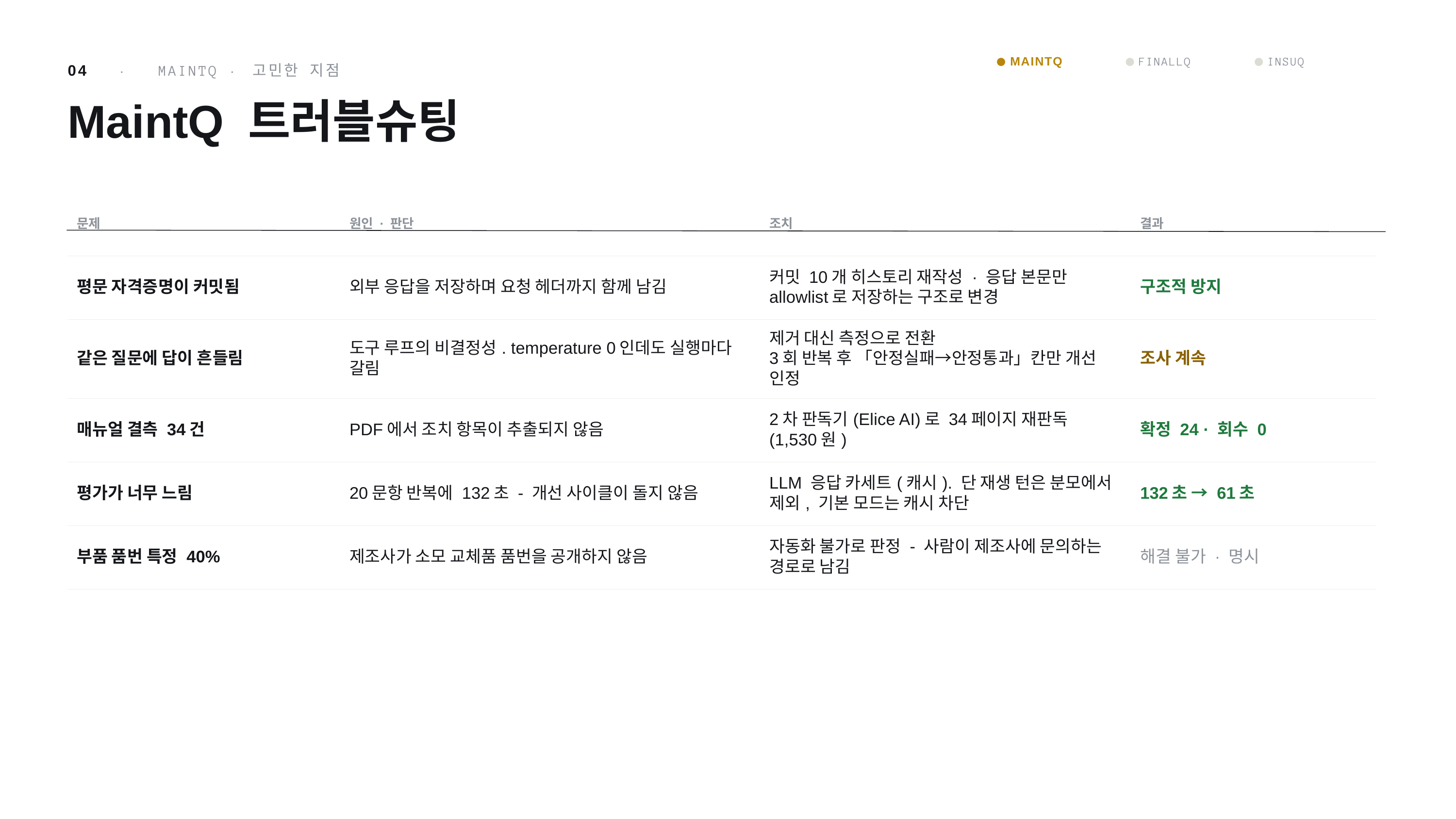

MAINTQ

FINALLQ

INSUQ

04   ·   MAINTQ · 고민한 지점

MaintQ 트러블슈팅
| 문제 | 원인 · 판단 | 조치 | 결과 |
| --- | --- | --- | --- |
| 평문 자격증명이 커밋됨 | 외부 응답을 저장하며 요청 헤더까지 함께 남김 | 커밋 10개 히스토리 재작성 · 응답 본문만 allowlist로 저장하는 구조로 변경 | 구조적 방지 |
| 같은 질문에 답이 흔들림 | 도구 루프의 비결정성. temperature 0인데도 실행마다 갈림 | 제거 대신 측정으로 전환 3회 반복 후 「안정실패→안정통과」칸만 개선 인정 | 조사 계속 |
| 매뉴얼 결측 34건 | PDF에서 조치 항목이 추출되지 않음 | 2차 판독기(Elice AI)로 34페이지 재판독 (1,530원) | 확정 24 · 회수 0 |
| 평가가 너무 느림 | 20문항 반복에 132초 - 개선 사이클이 돌지 않음 | LLM 응답 카세트(캐시). 단 재생 턴은 분모에서 제외, 기본 모드는 캐시 차단 | 132초 → 61초 |
| 부품 품번 특정 40% | 제조사가 소모 교체품 품번을 공개하지 않음 | 자동화 불가로 판정 - 사람이 제조사에 문의하는 경로로 남김 | 해결 불가 · 명시 |